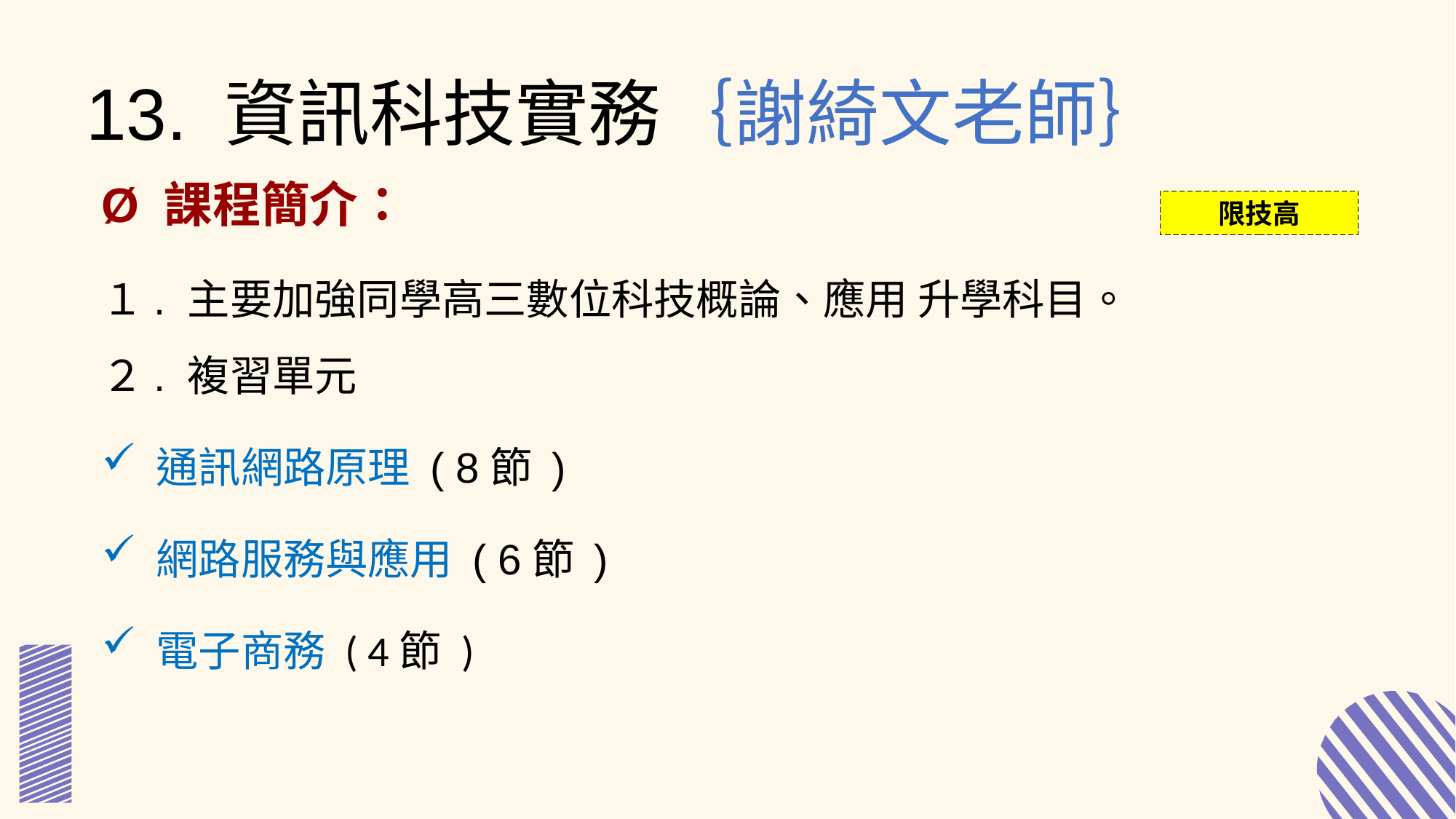

13. 資訊科技實務｛謝綺文老師｝
Ø 課程簡介：
１. 主要加強同學高三數位科技概論、應用 升學科目。
２. 複習單元
 通訊網路原理 ( 8節 )
 網路服務與應用 ( 6節 )
 電子商務 ( 4節 )
限技高